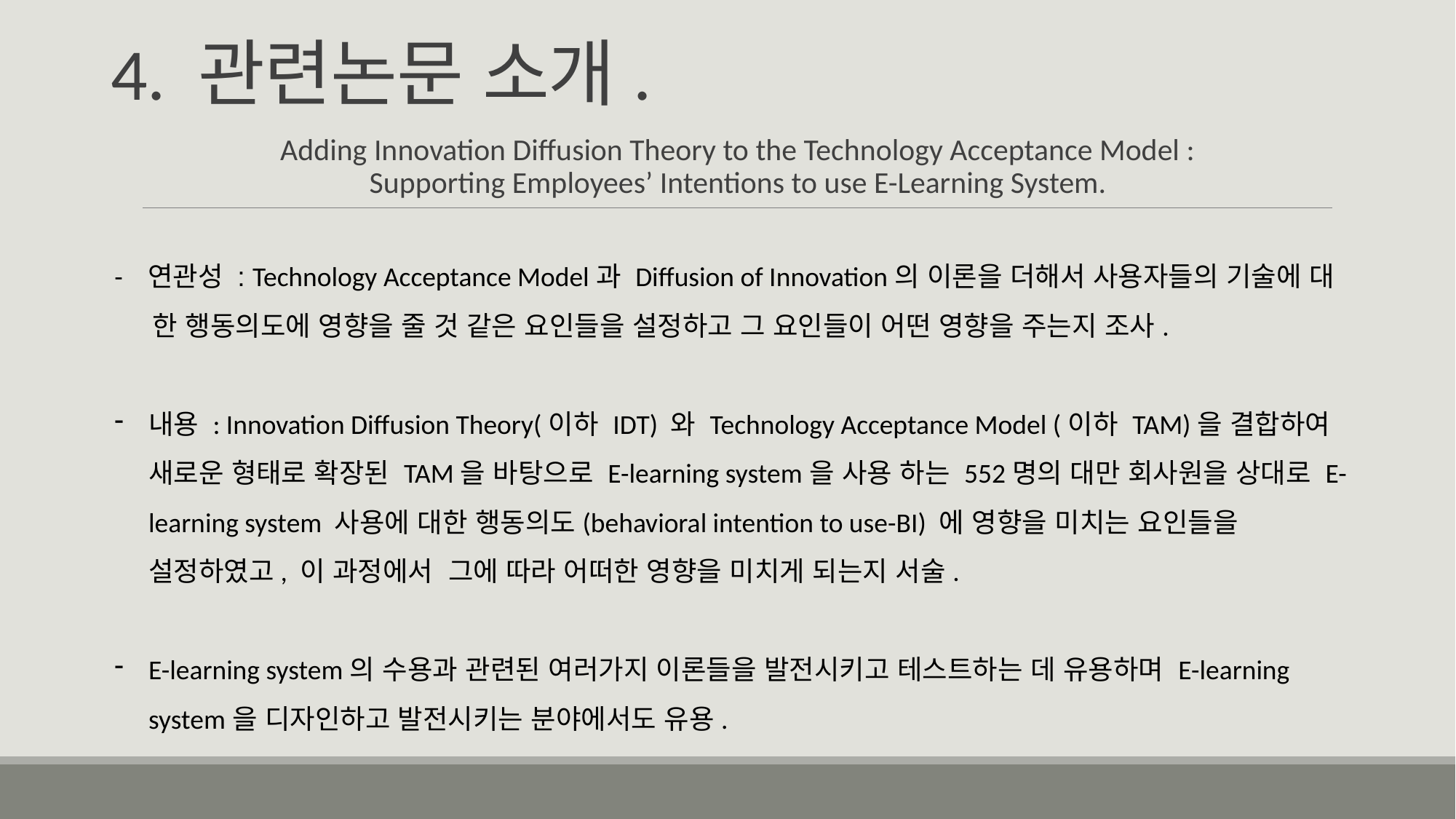

4. 관련논문 소개.
Adding Innovation Diffusion Theory to the Technology Acceptance Model :
Supporting Employees’ Intentions to use E-Learning System.
-   연관성 : Technology Acceptance Model과 Diffusion of Innovation의 이론을 더해서 사용자들의 기술에 대
     한 행동의도에 영향을 줄 것 같은 요인들을 설정하고 그 요인들이 어떤 영향을 주는지 조사.

내용 : Innovation Diffusion Theory(이하 IDT) 와 Technology Acceptance Model (이하 TAM)을 결합하여 새로운 형태로 확장된 TAM을 바탕으로 E-learning system을 사용 하는 552명의 대만 회사원을 상대로 E- learning system 사용에 대한 행동의도(behavioral intention to use-BI) 에 영향을 미치는 요인들을 설정하였고, 이 과정에서  그에 따라 어떠한 영향을 미치게 되는지 서술.

E-learning system의 수용과 관련된 여러가지 이론들을 발전시키고 테스트하는 데 유용하며 E-learning system을 디자인하고 발전시키는 분야에서도 유용.